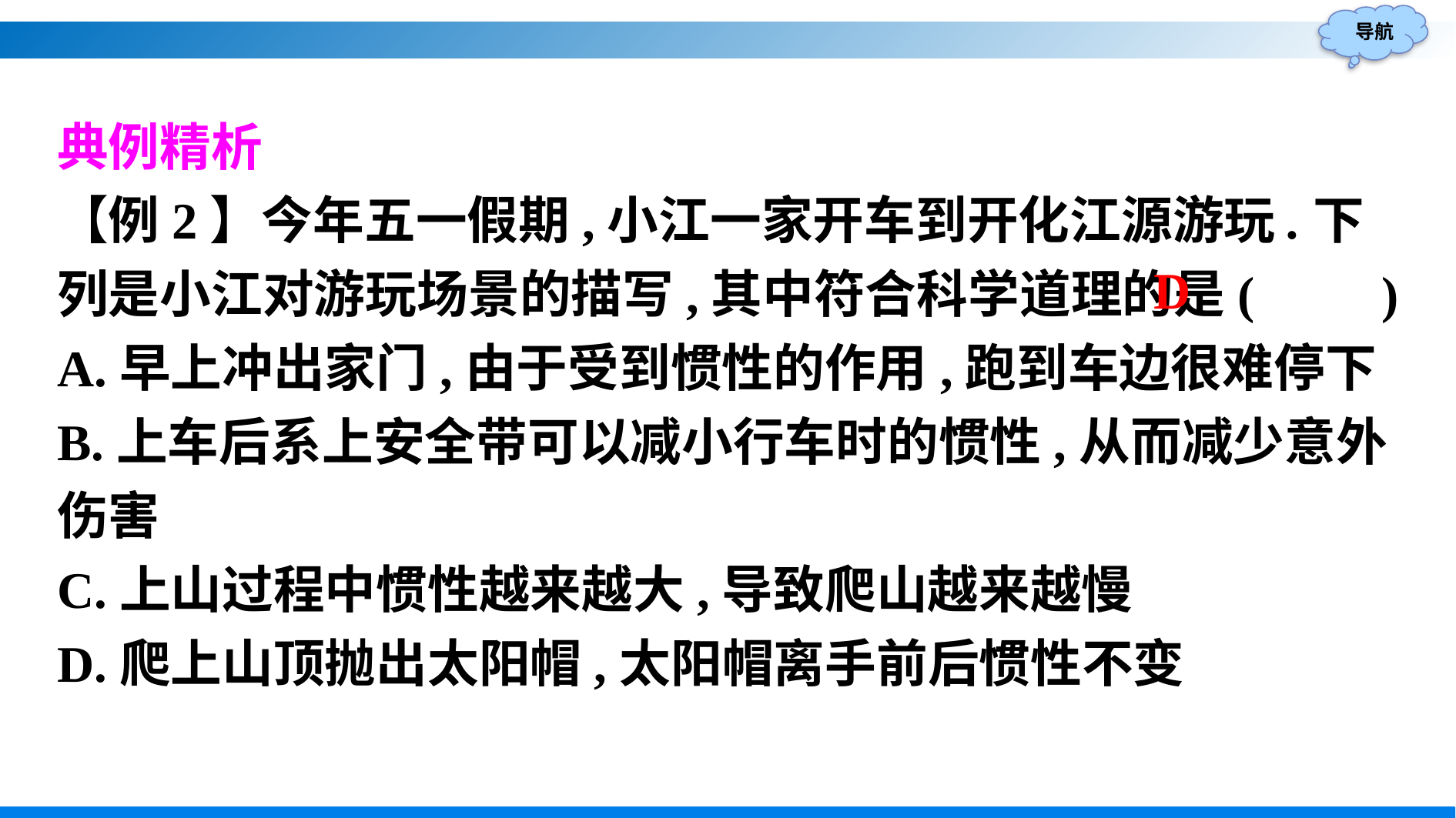

典例精析
【例2】今年五一假期,小江一家开车到开化江源游玩.下列是小江对游玩场景的描写,其中符合科学道理的是(　　)
A.早上冲出家门,由于受到惯性的作用,跑到车边很难停下
B.上车后系上安全带可以减小行车时的惯性,从而减少意外伤害
C.上山过程中惯性越来越大,导致爬山越来越慢
D.爬上山顶抛出太阳帽,太阳帽离手前后惯性不变
D